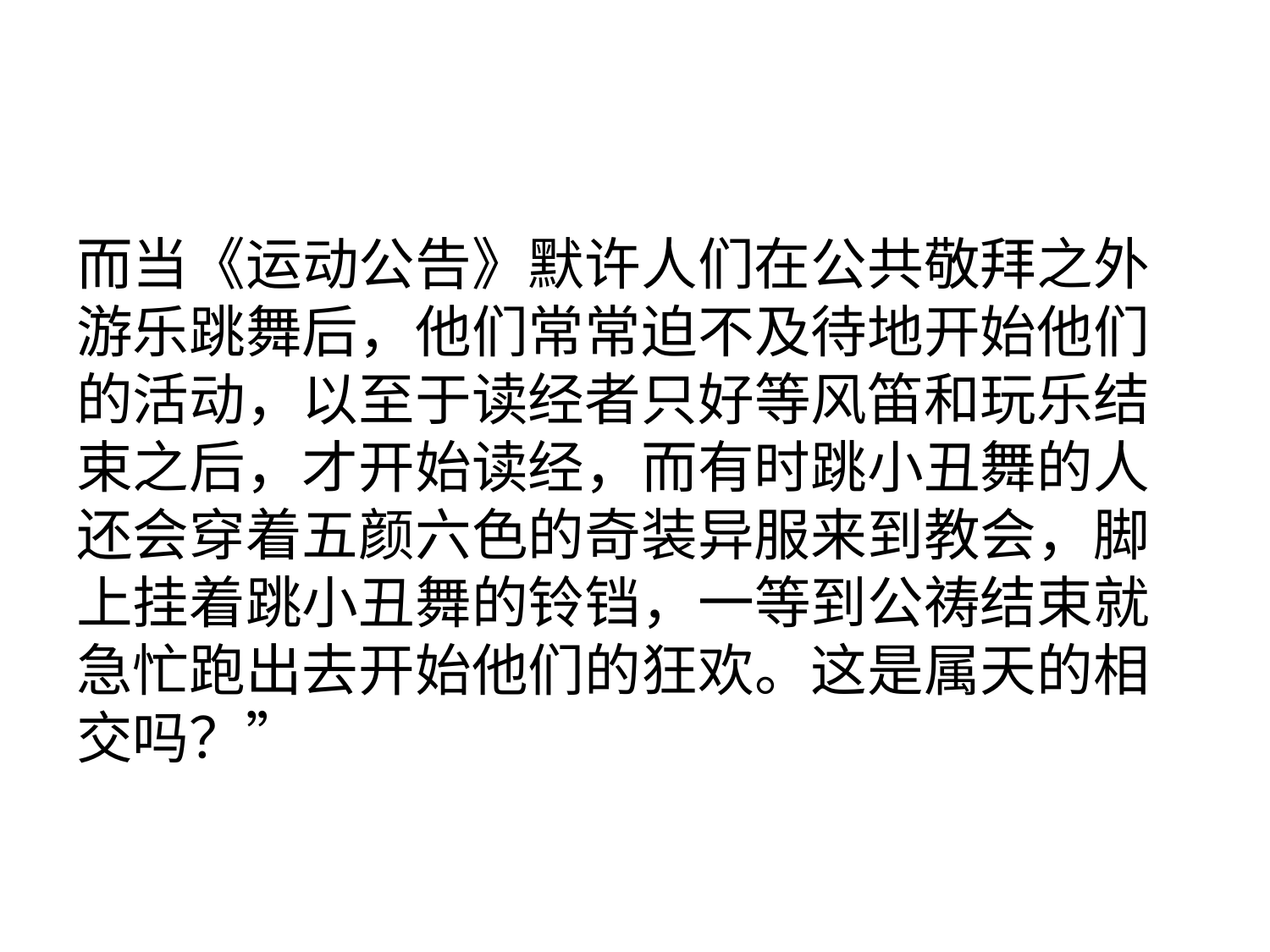

#
而当《运动公告》默许人们在公共敬拜之外游乐跳舞后，他们常常迫不及待地开始他们的活动，以至于读经者只好等风笛和玩乐结束之后，才开始读经，而有时跳小丑舞的人还会穿着五颜六色的奇装异服来到教会，脚上挂着跳小丑舞的铃铛，一等到公祷结束就急忙跑出去开始他们的狂欢。这是属天的相交吗？”